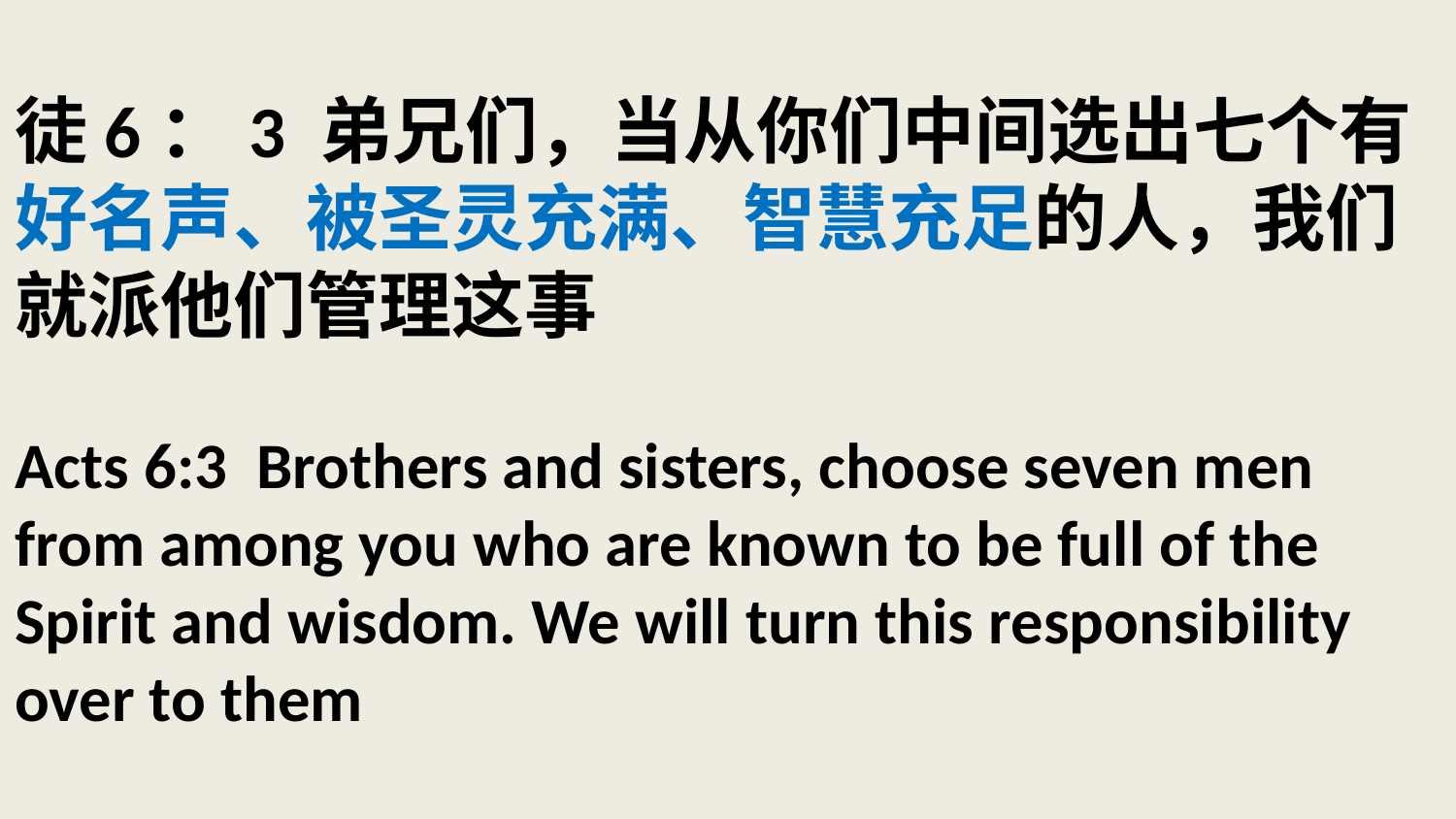

# 徒6：3 弟兄们，当从你们中间选出七个有好名声、被圣灵充满、智慧充足的人，我们就派他们管理这事 Acts 6:3  Brothers and sisters, choose seven men from among you who are known to be full of the Spirit and wisdom. We will turn this responsibility over to them